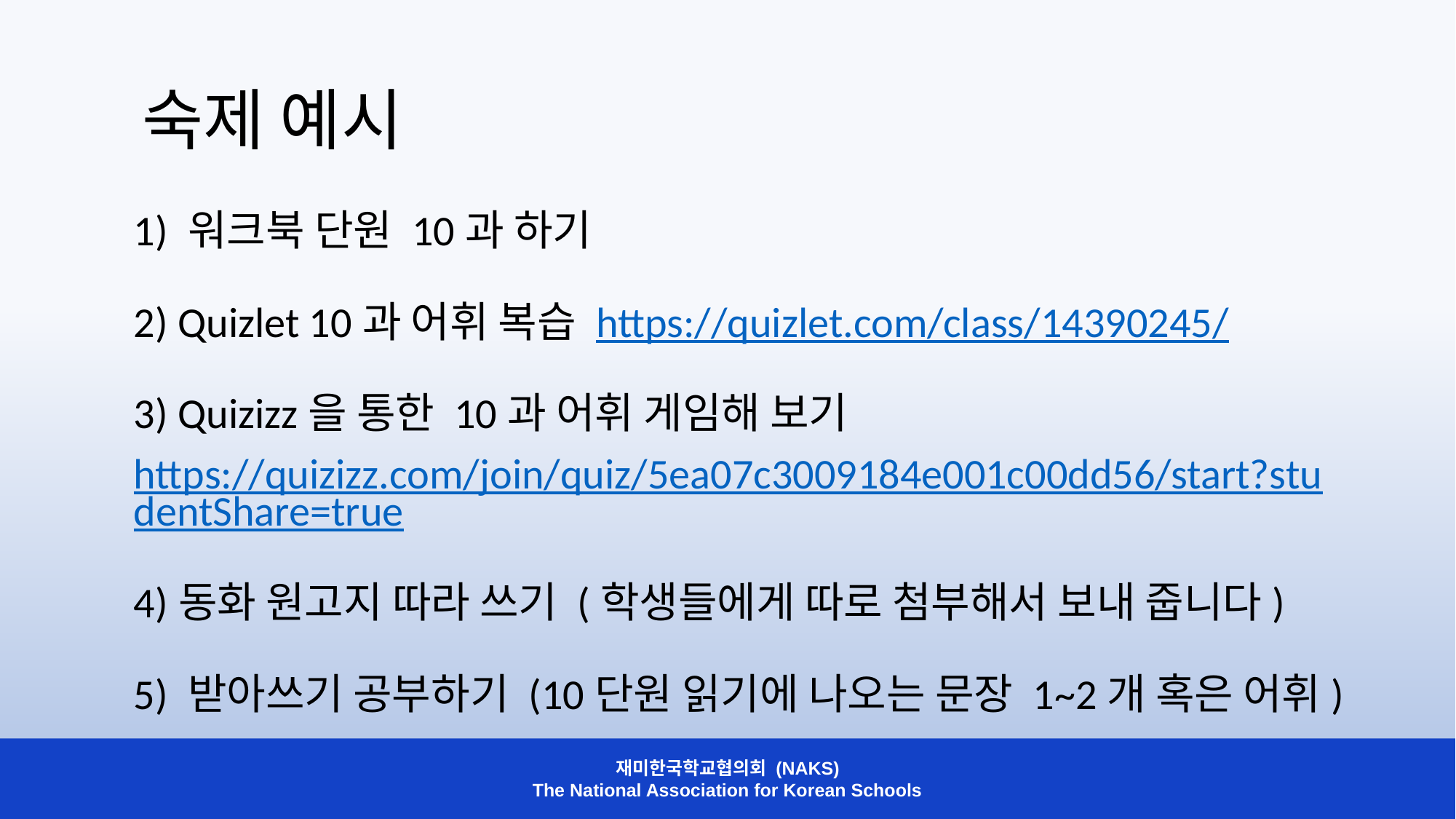

# 숙제 예시
1) 워크북 단원 10과 하기
2) Quizlet 10과 어휘 복습 https://quizlet.com/class/14390245/
3) Quizizz을 통한 10과 어휘 게임해 보기
https://quizizz.com/join/quiz/5ea07c3009184e001c00dd56/start?studentShare=true
4)동화 원고지 따라 쓰기 (학생들에게 따로 첨부해서 보내 줍니다)
5) 받아쓰기 공부하기 (10단원 읽기에 나오는 문장 1~2개 혹은 어휘)

재미한국학교협의회 (NAKS)
The National Association for Korean Schools